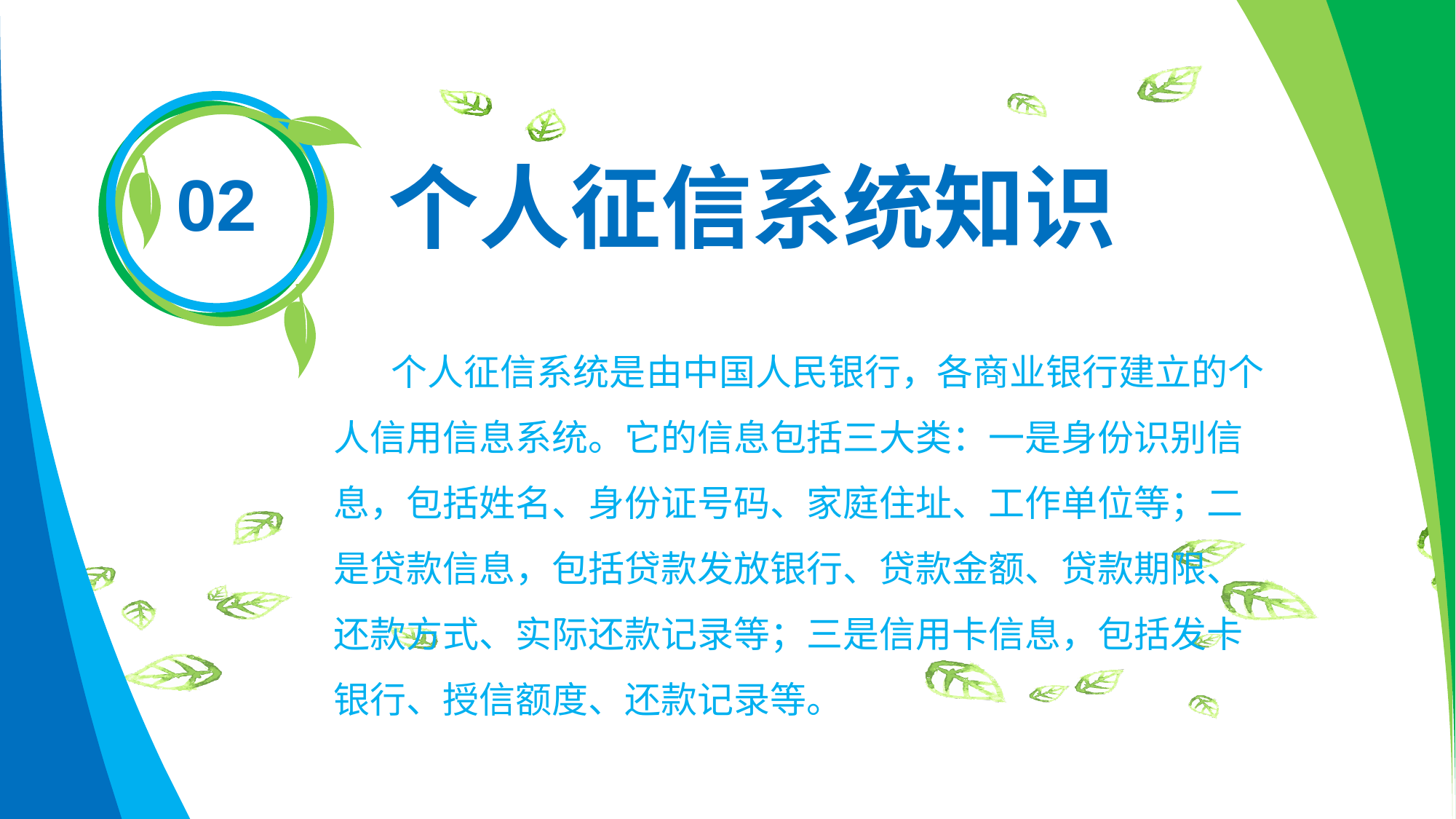

延时符
个人征信系统知识
02
      个人征信系统是由中国人民银行，各商业银行建立的个人信用信息系统。它的信息包括三大类：一是身份识别信息，包括姓名、身份证号码、家庭住址、工作单位等；二是贷款信息，包括贷款发放银行、贷款金额、贷款期限、还款方式、实际还款记录等；三是信用卡信息，包括发卡银行、授信额度、还款记录等。